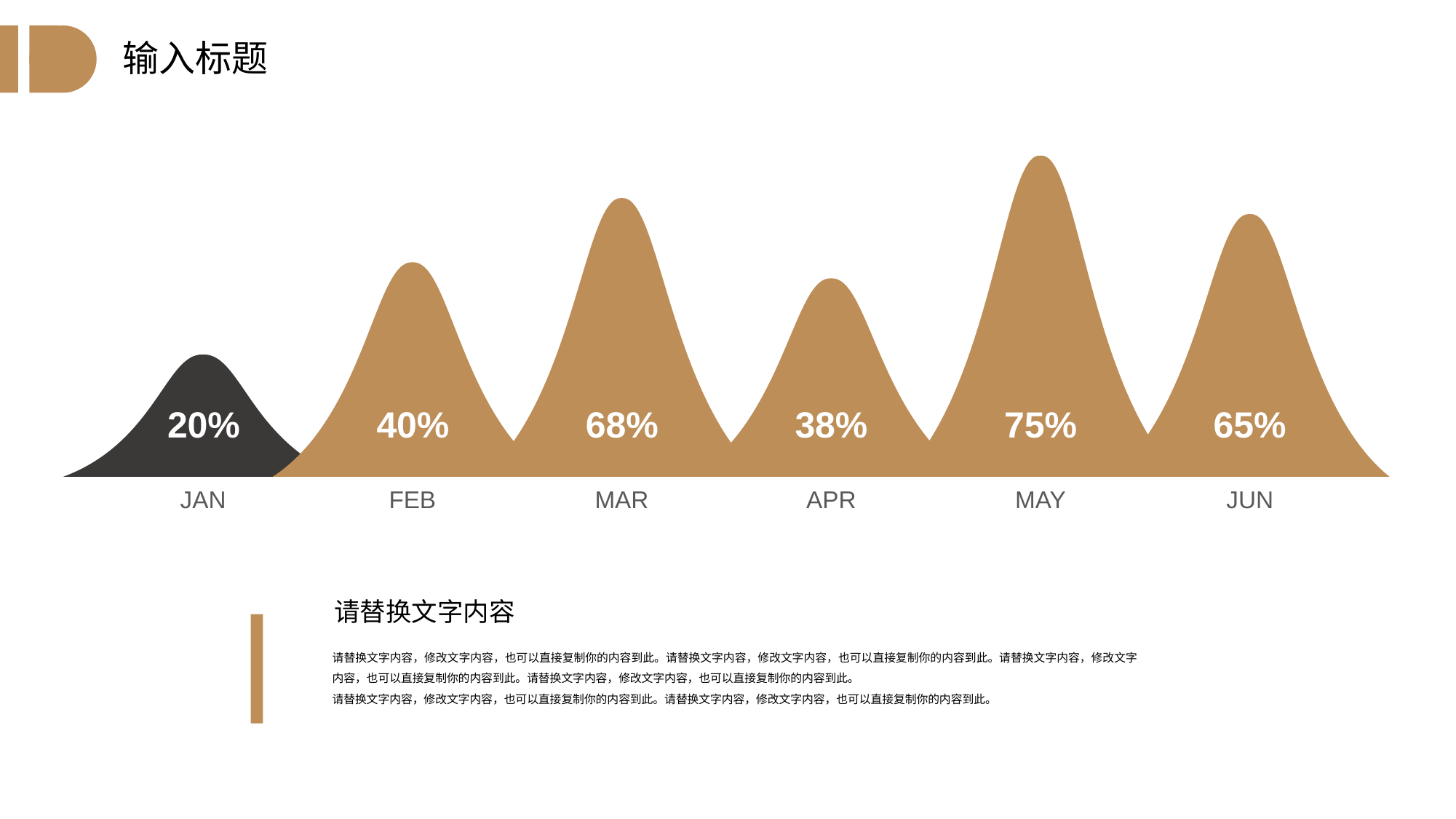

输入标题

20%
40%
68%
38%
75%
65%
JAN
FEB
MAR
APR
MAY
JUN
请替换文字内容
请替换文字内容，修改文字内容，也可以直接复制你的内容到此。请替换文字内容，修改文字内容，也可以直接复制你的内容到此。请替换文字内容，修改文字内容，也可以直接复制你的内容到此。请替换文字内容，修改文字内容，也可以直接复制你的内容到此。
请替换文字内容，修改文字内容，也可以直接复制你的内容到此。请替换文字内容，修改文字内容，也可以直接复制你的内容到此。